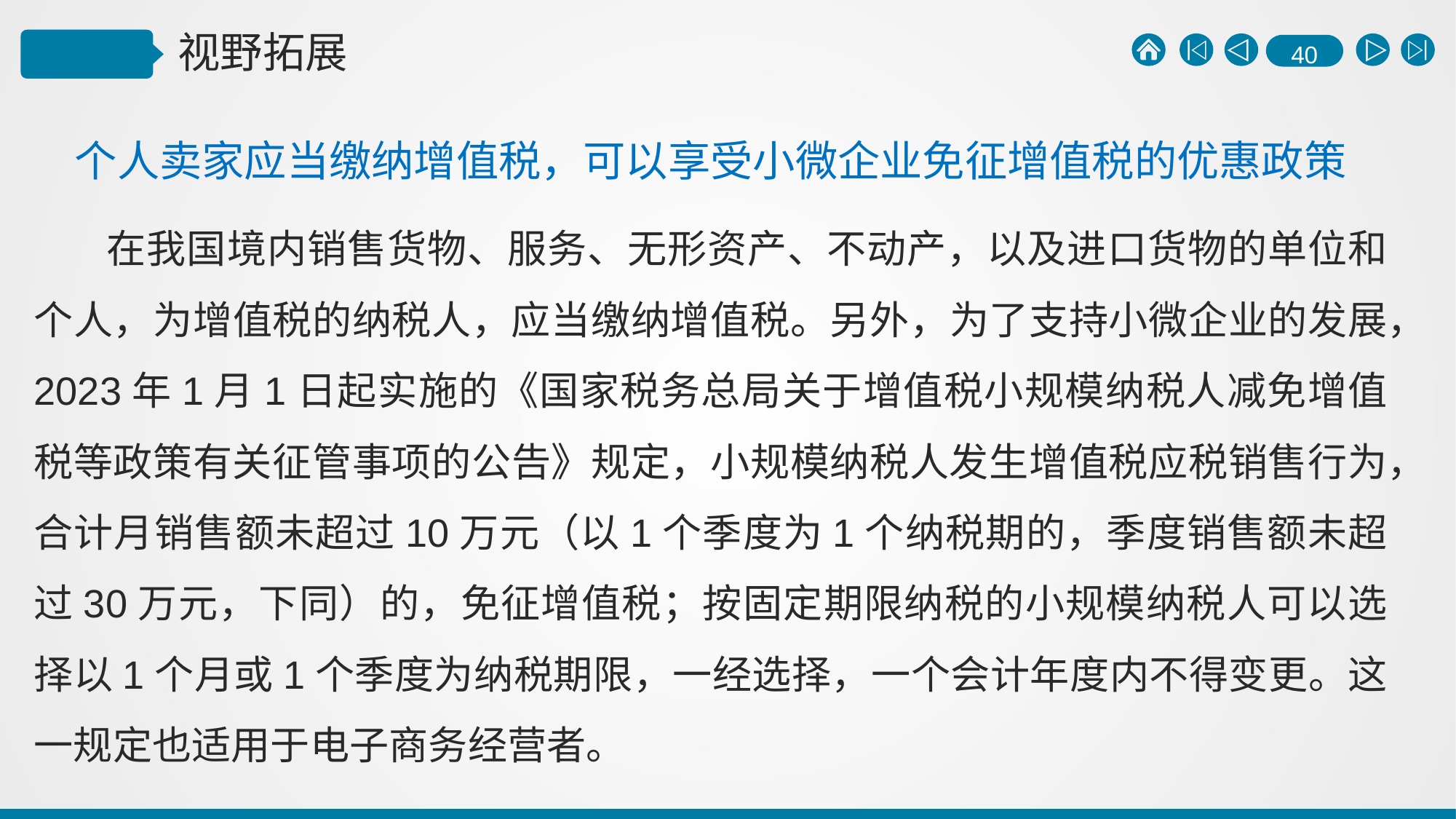

个人卖家应当缴纳增值税，可以享受小微企业免征增值税的优惠政策
在我国境内销售货物、服务、无形资产、不动产，以及进口货物的单位和个人，为增值税的纳税人，应当缴纳增值税。另外，为了支持小微企业的发展，2023年1月1日起实施的《国家税务总局关于增值税小规模纳税人减免增值税等政策有关征管事项的公告》规定，小规模纳税人发生增值税应税销售行为，合计月销售额未超过10万元（以1个季度为1个纳税期的，季度销售额未超过30万元，下同）的，免征增值税；按固定期限纳税的小规模纳税人可以选择以1个月或1个季度为纳税期限，一经选择，一个会计年度内不得变更。这一规定也适用于电子商务经营者。